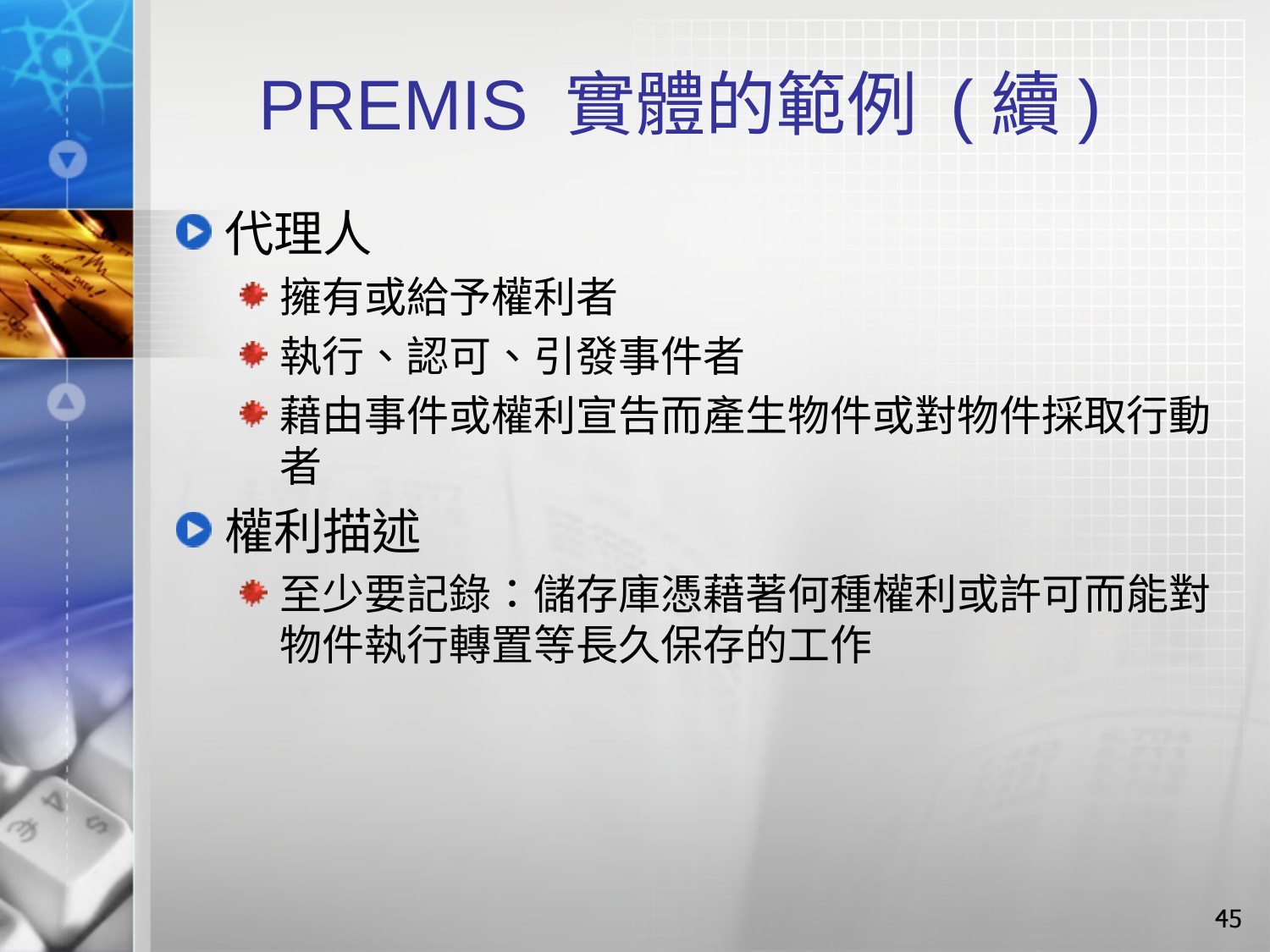

# PREMIS 實體的範例 (續)
代理人
擁有或給予權利者
執行、認可、引發事件者
藉由事件或權利宣告而產生物件或對物件採取行動者
權利描述
至少要記錄：儲存庫憑藉著何種權利或許可而能對物件執行轉置等長久保存的工作

45